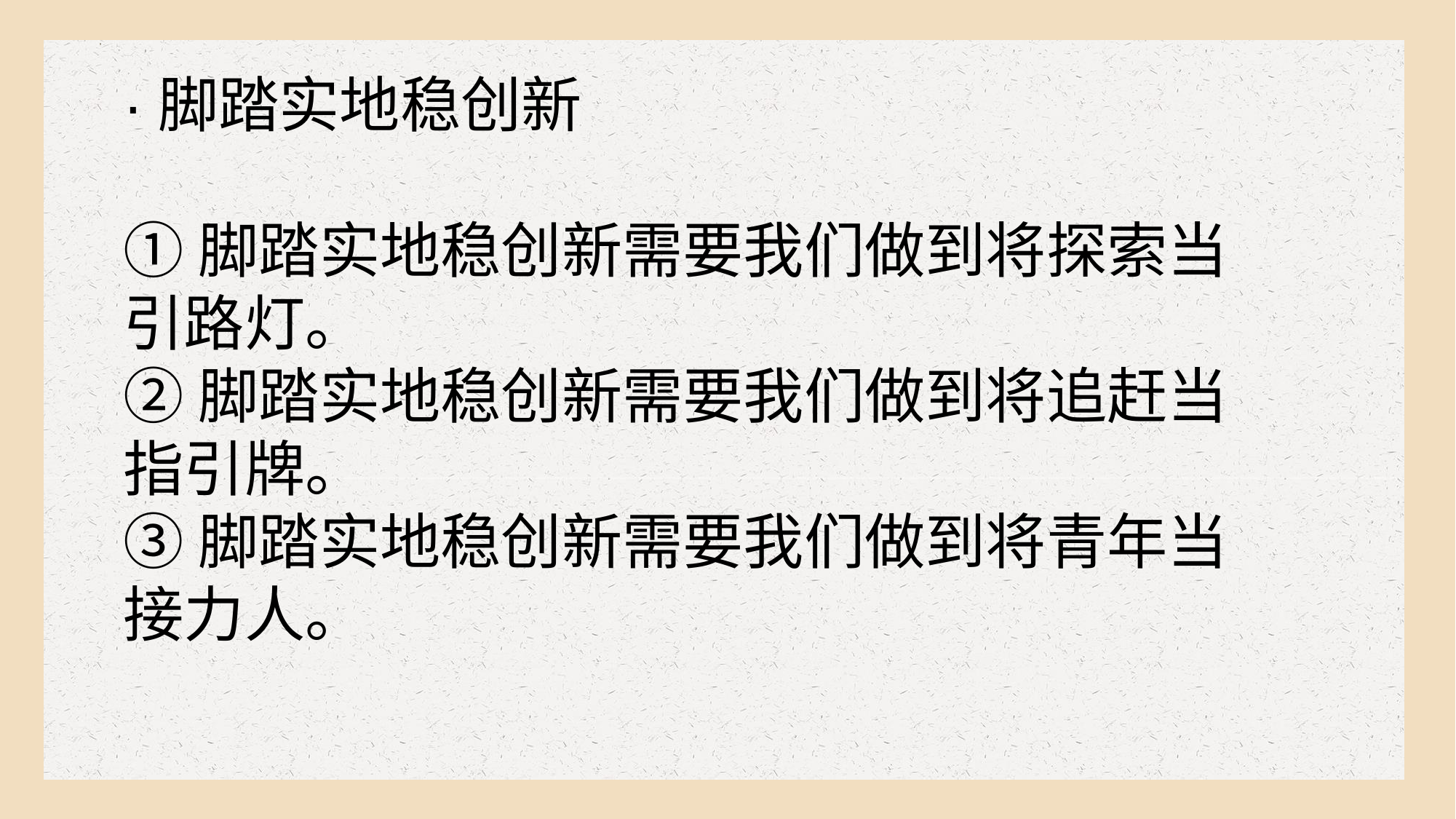

·脚踏实地稳创新

①脚踏实地稳创新需要我们做到将探索当引路灯。
②脚踏实地稳创新需要我们做到将追赶当指引牌。
③脚踏实地稳创新需要我们做到将青年当接力人。